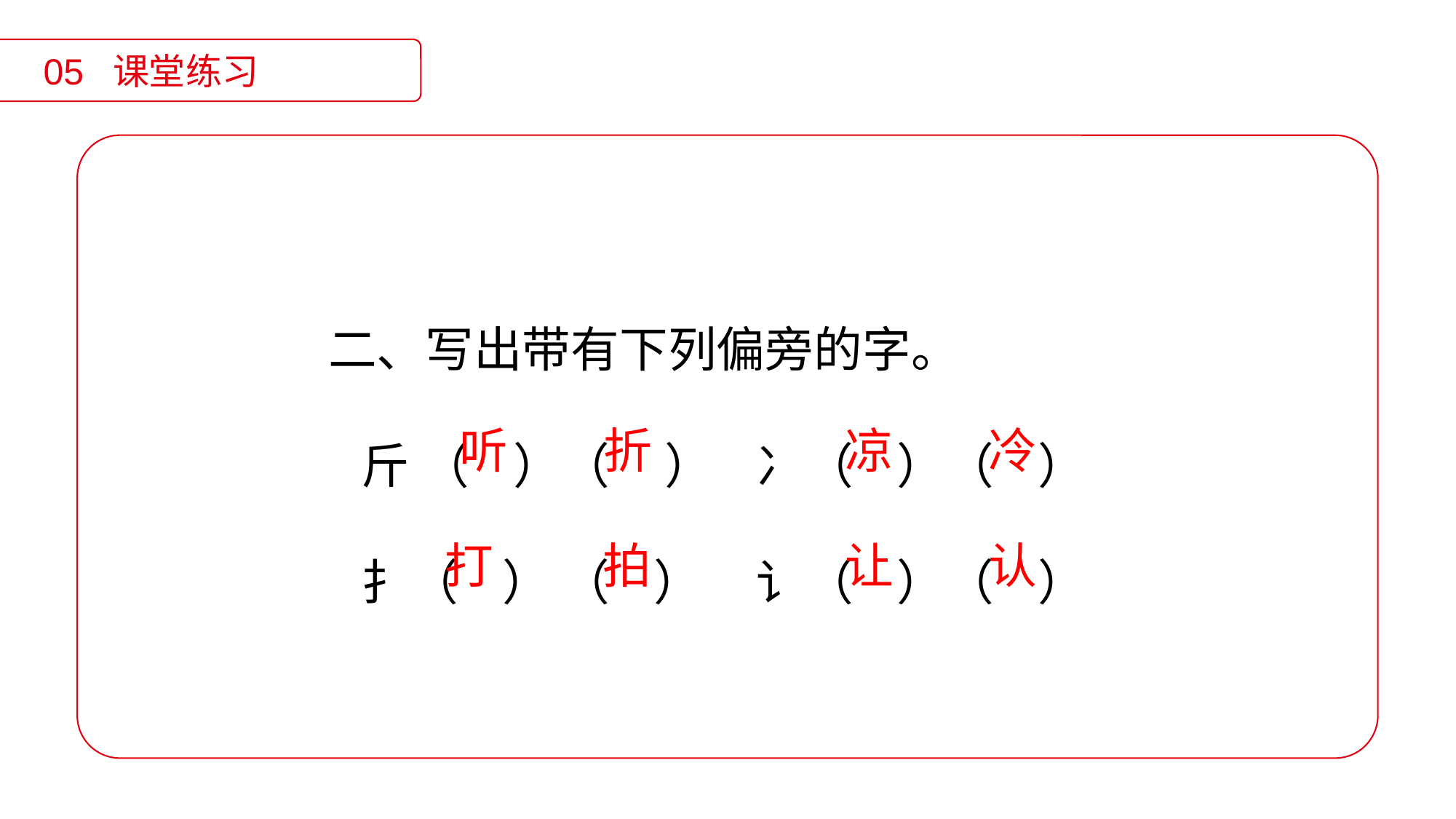

05  课堂练习

二、写出带有下列偏旁的字。
  斤 （    ）（     ）    冫（    ）（    ）
  扌（    ） （    ）     讠（    ）（    ）
听
折
凉
冷
打
拍
让
认